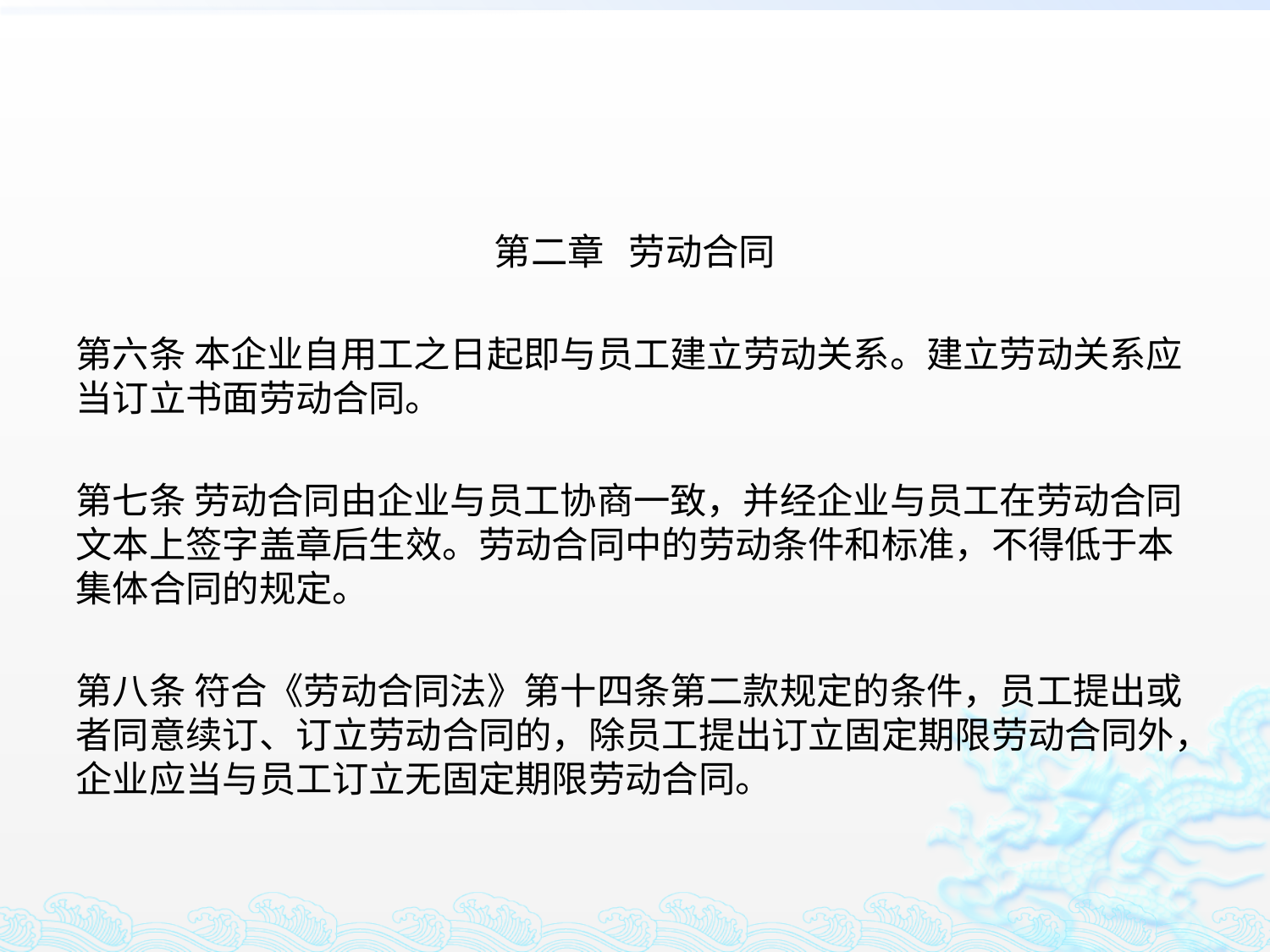

#
第二章   劳动合同

第六条 本企业自用工之日起即与员工建立劳动关系。建立劳动关系应当订立书面劳动合同。

第七条 劳动合同由企业与员工协商一致，并经企业与员工在劳动合同文本上签字盖章后生效。劳动合同中的劳动条件和标准，不得低于本集体合同的规定。

第八条 符合《劳动合同法》第十四条第二款规定的条件，员工提出或者同意续订、订立劳动合同的，除员工提出订立固定期限劳动合同外，企业应当与员工订立无固定期限劳动合同。